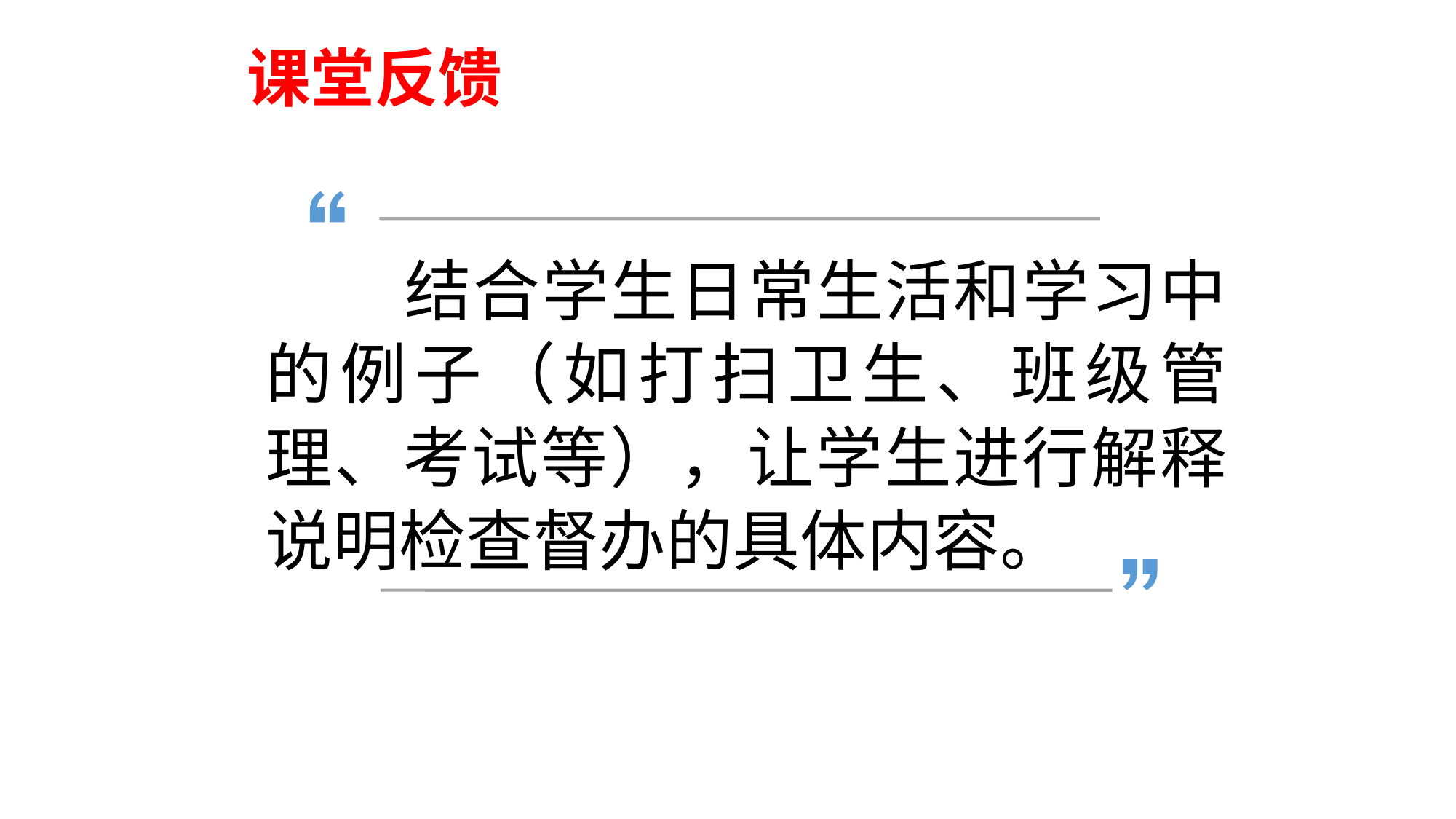

课堂反馈

       结合学生日常生活和学习中的例子（如打扫卫生、班级管理、考试等），让学生进行解释说明检查督办的具体内容。